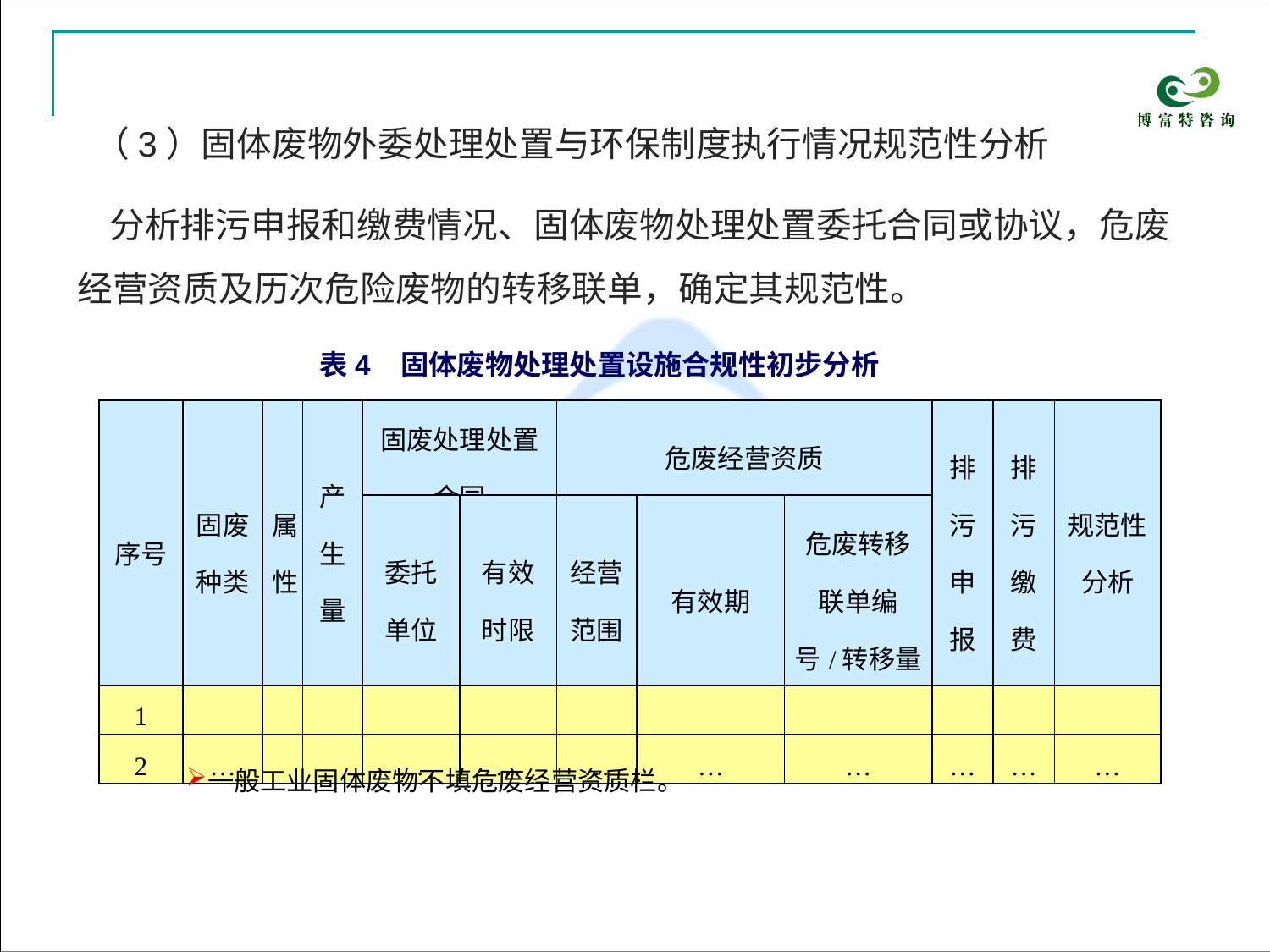

（3）固体废物外委处理处置与环保制度执行情况规范性分析
   分析排污申报和缴费情况、固体废物处理处置委托合同或协议，危废经营资质及历次危险废物的转移联单，确定其规范性。
表4   固体废物处理处置设施合规性初步分析
| 序号 | 固废种类 | 属性 | 产生量 | 固废处理处置合同 |  | 危废经营资质 |  |  | 排污申报 | 排污缴费 | 规范性分析 |
| --- | --- | --- | --- | --- | --- | --- | --- | --- | --- | --- | --- |
|  |  |  |  | 委托单位 | 有效时限 | 经营范围 | 有效期 | 危废转移联单编号/转移量 |  |  |  |
| 1 |  |  |  |  |  |  |  |  |  |  |  |
| 2 | … |  |  | … | … | … | … | … | … | … | … |
一般工业固体废物不填危废经营资质栏。